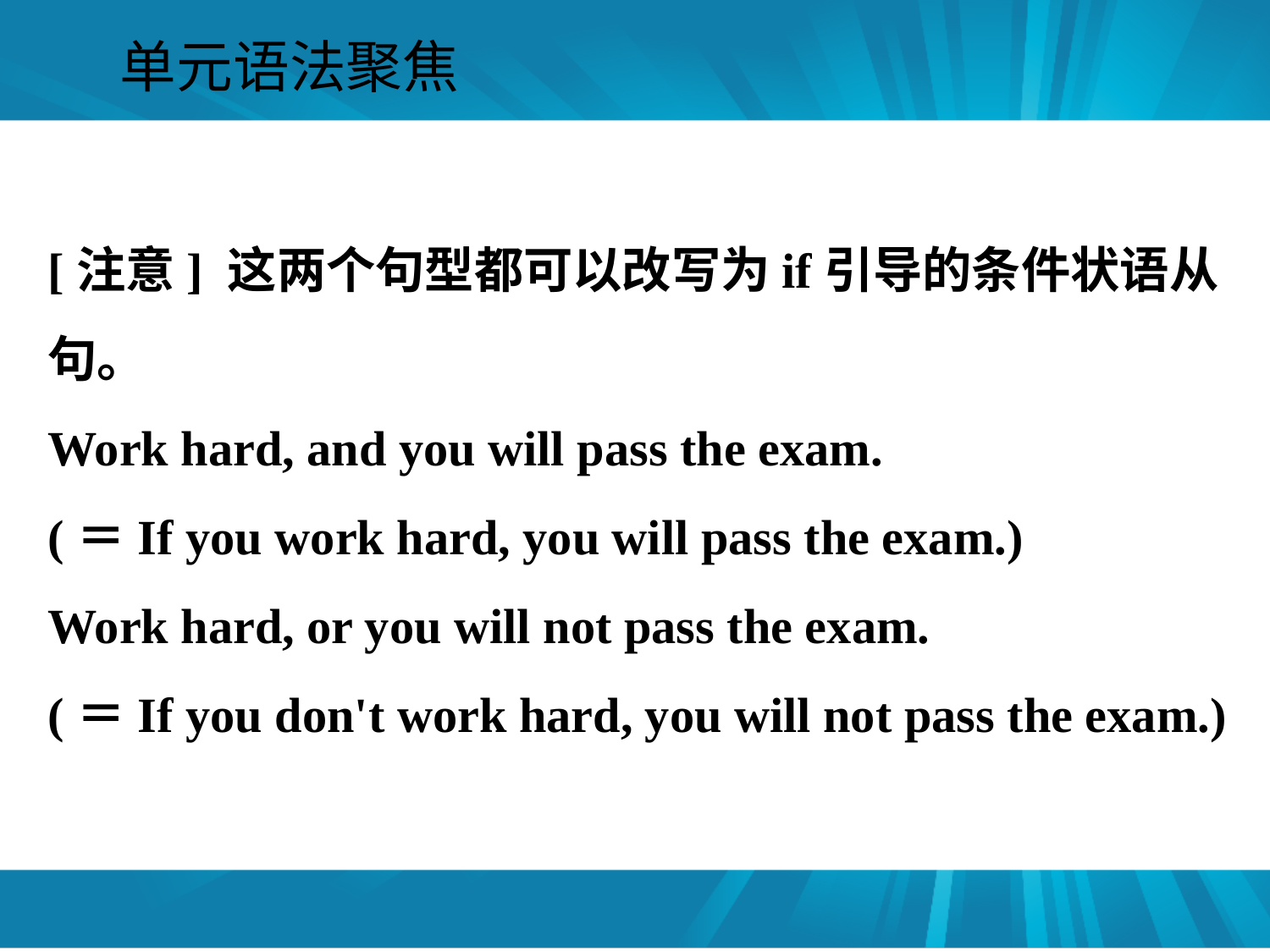

#
单元语法聚焦
[注意] 这两个句型都可以改写为if引导的条件状语从句。
Work hard, and you will pass the exam.
(＝If you work hard, you will pass the exam.)
Work hard, or you will not pass the exam.
(＝If you don't work hard, you will not pass the exam.)